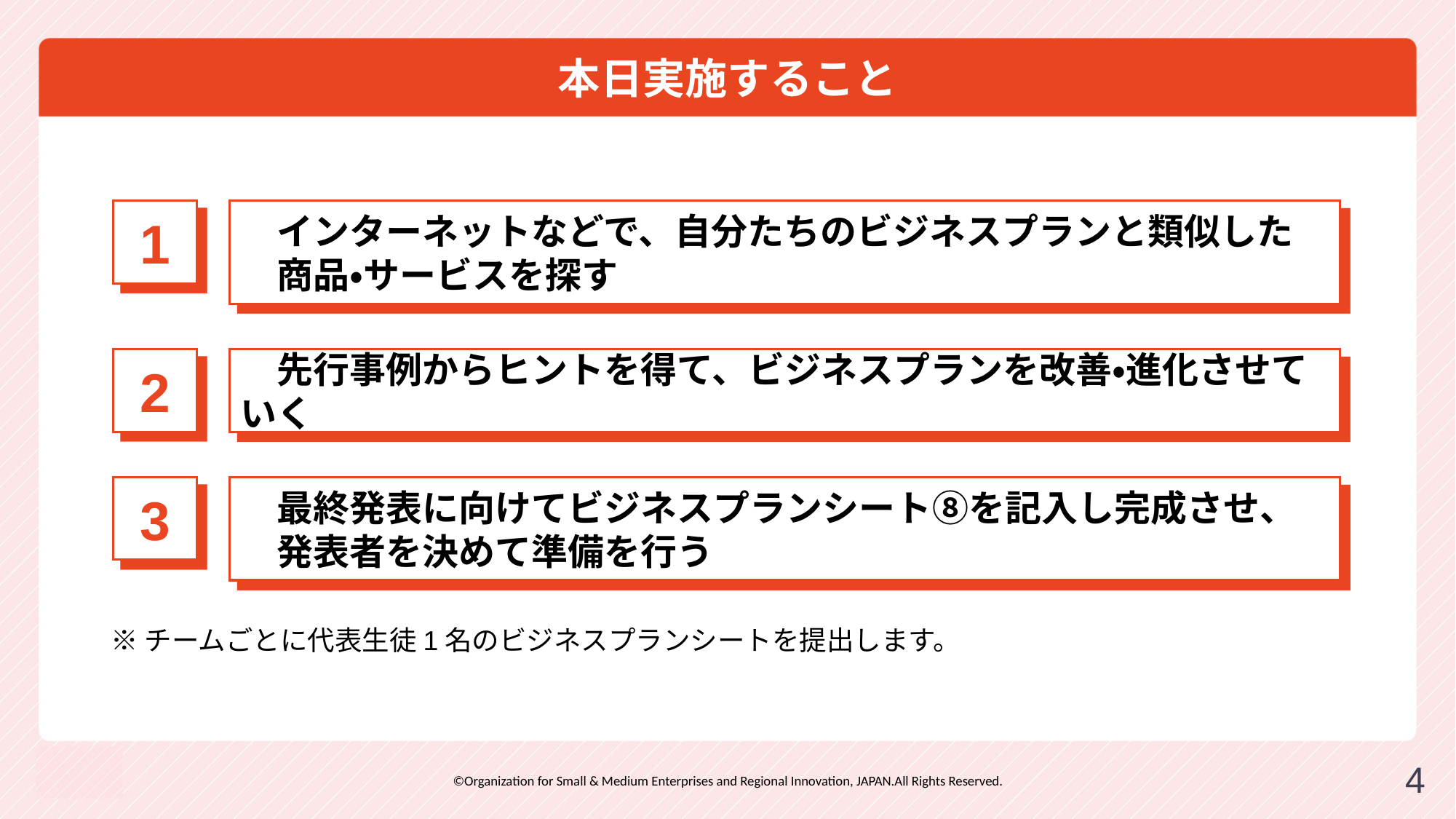

# 本日実施すること
1
　インターネットなどで、自分たちのビジネスプランと類似した
　商品・サービスを探す
2
　先行事例からヒントを得て、ビジネスプランを改善・進化させていく
3
　最終発表に向けてビジネスプランシート⑧を記入し完成させ、
　発表者を決めて準備を行う
※チームごとに代表生徒1名のビジネスプランシートを提出します。